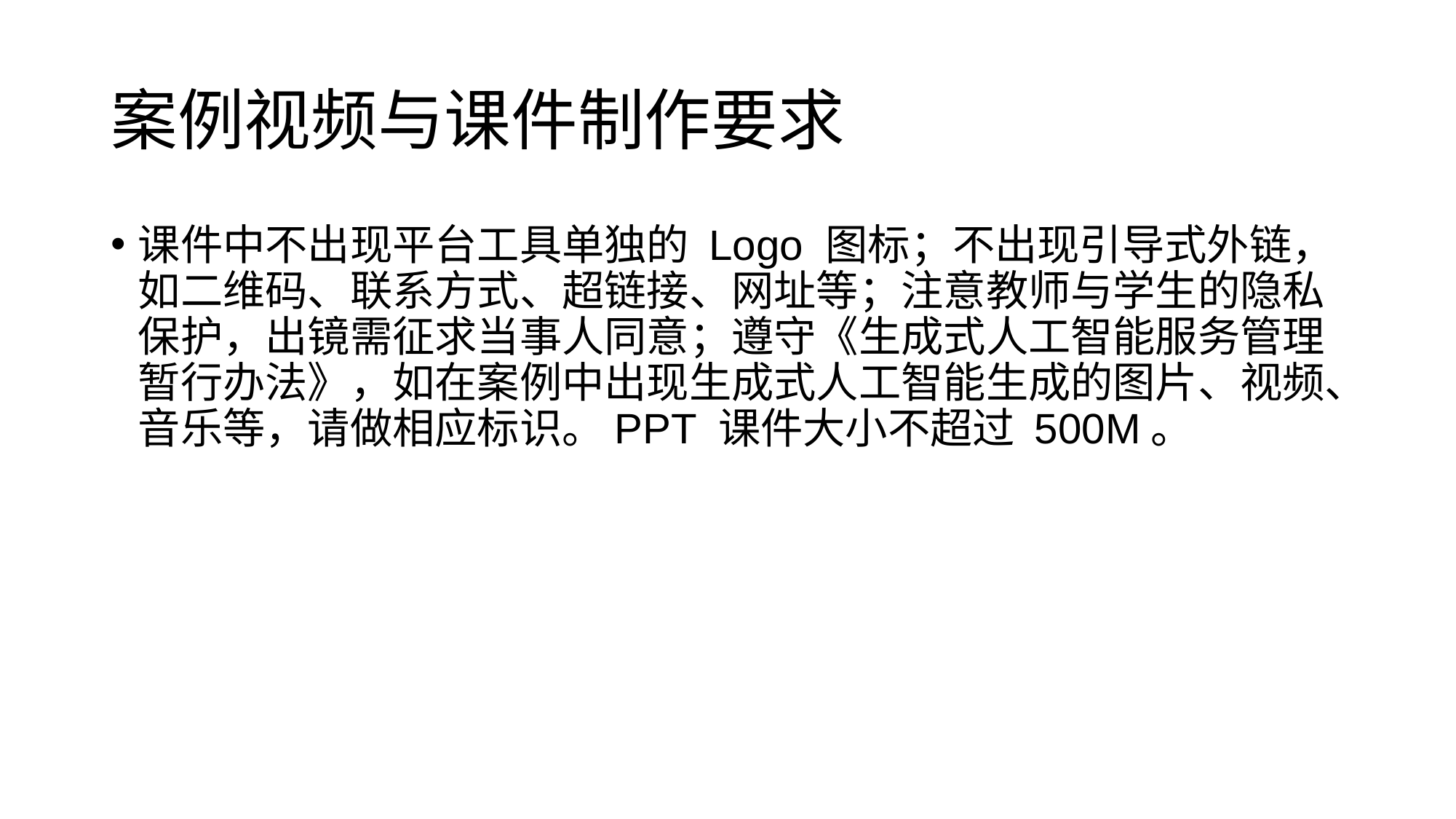

# 案例视频与课件制作要求
课件中不出现平台工具单独的 Logo 图标；不出现引导式外链，如二维码、联系方式、超链接、网址等；注意教师与学生的隐私保护，出镜需征求当事人同意；遵守《生成式人工智能服务管理暂行办法》，如在案例中出现生成式人工智能生成的图片、视频、音乐等，请做相应标识。PPT 课件大小不超过 500M。